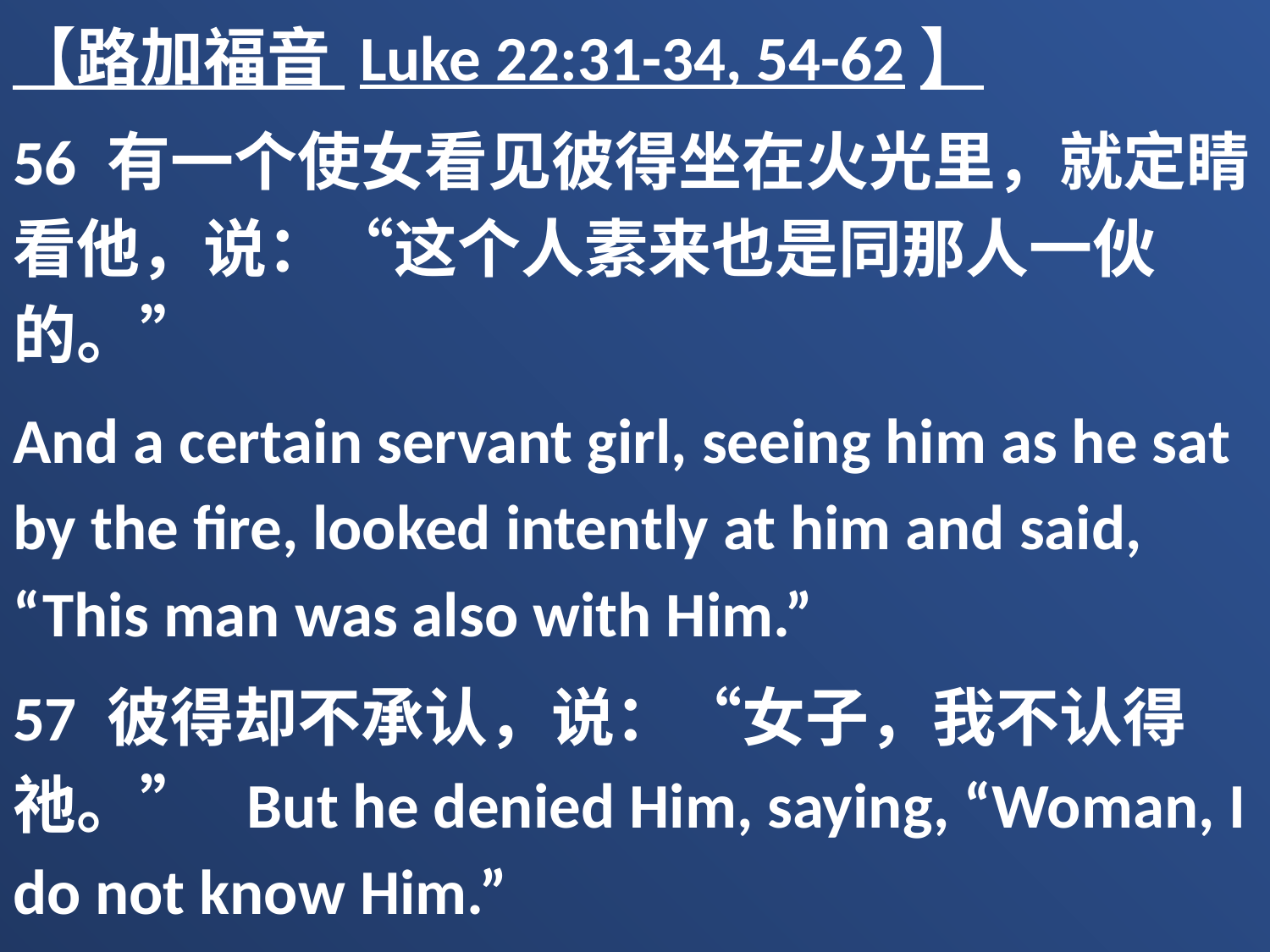

【路加福音 Luke 22:31-34, 54-62】
56 有一个使女看见彼得坐在火光里，就定睛看他，说：“这个人素来也是同那人一伙的。”
And a certain servant girl, seeing him as he sat by the fire, looked intently at him and said, “This man was also with Him.”
57 彼得却不承认，说：“女子，我不认得祂。”  But he denied Him, saying, “Woman, I do not know Him.”